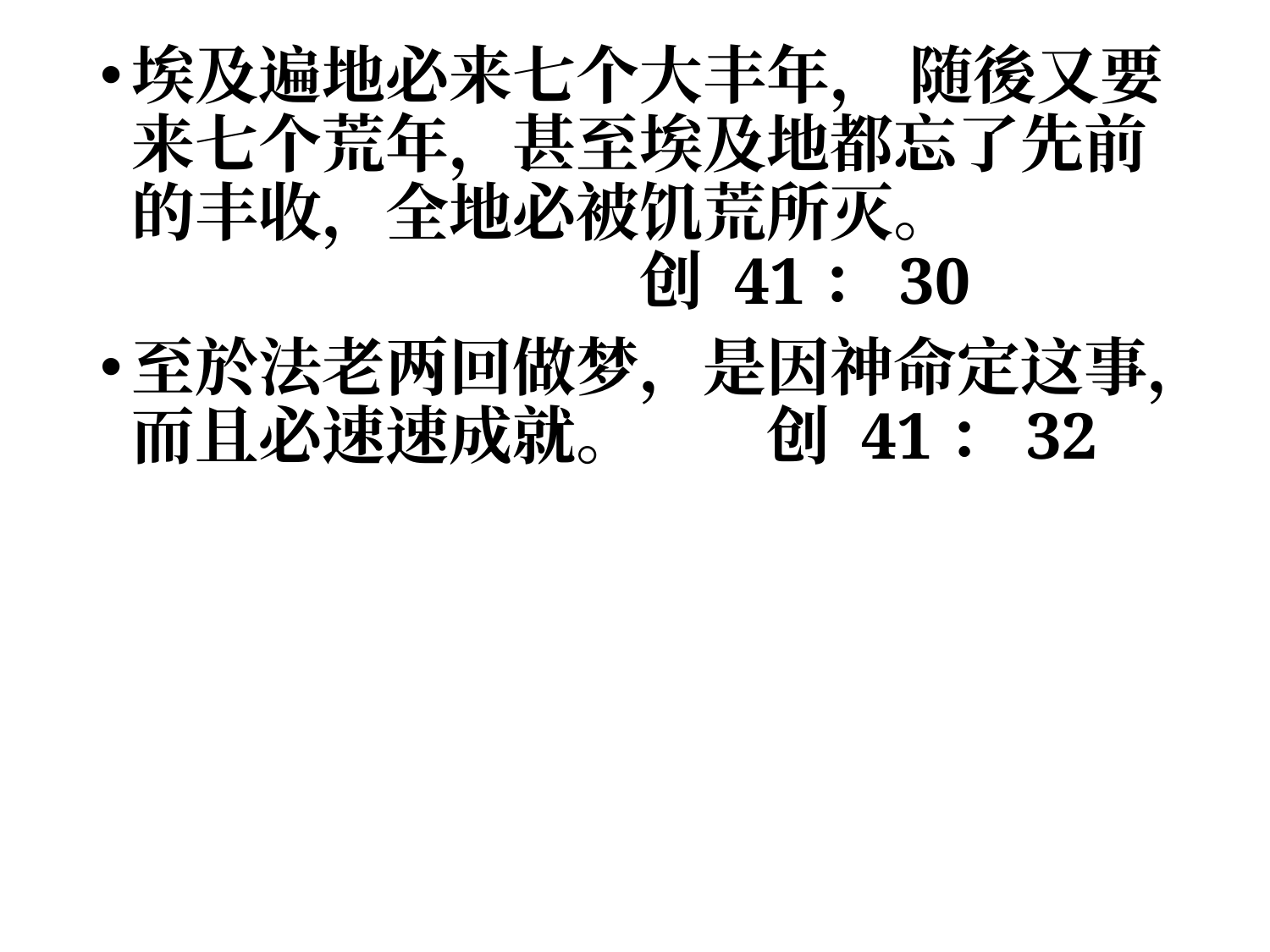

埃及遍地必来七个大丰年， 随後又要来七个荒年，甚至埃及地都忘了先前的丰收，全地必被饥荒所灭。						创 41：30
至於法老两回做梦，是因神命定这事，而且必速速成就。	创 41：32